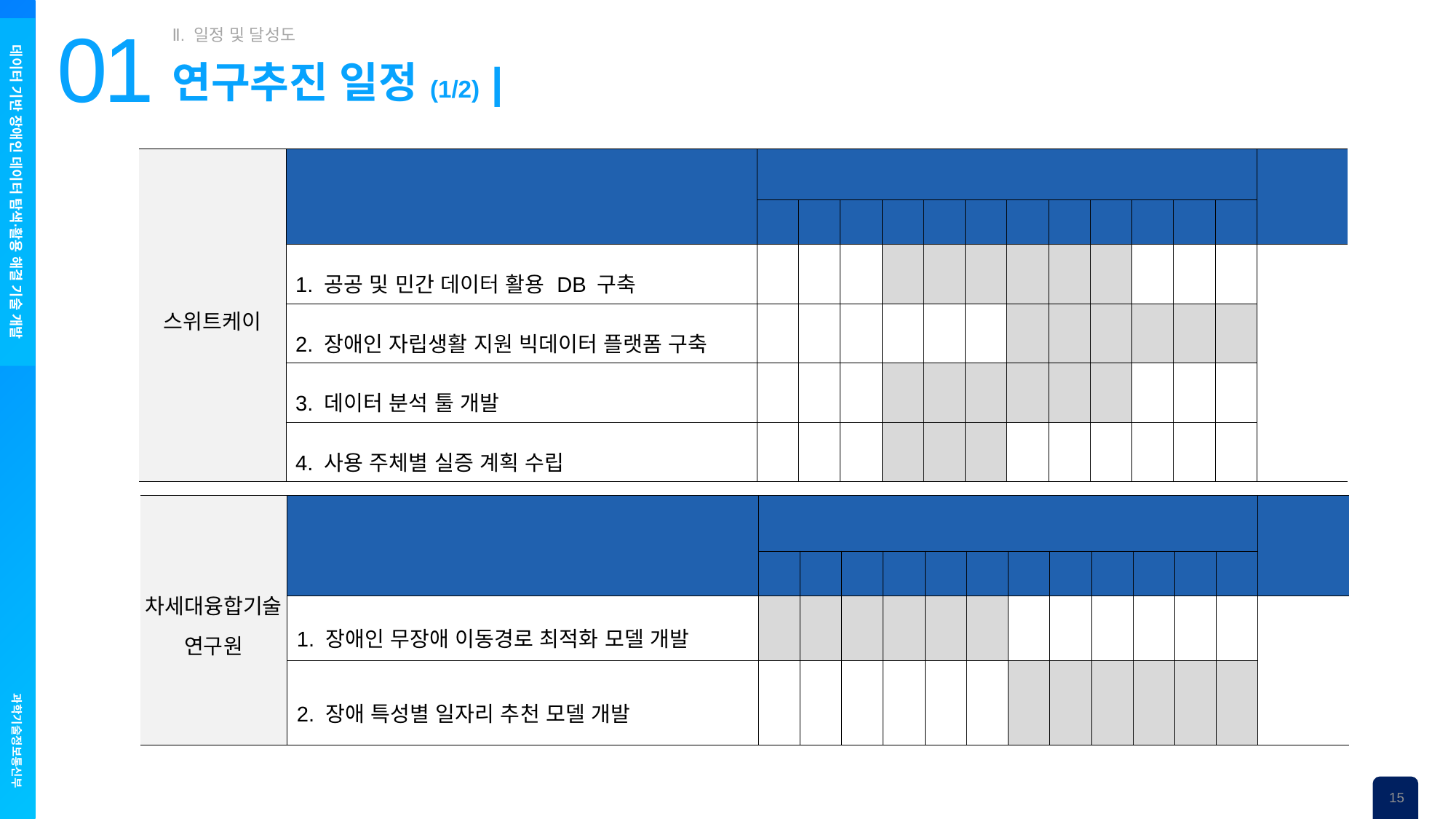

# 01
연구추진 일정 (1/2) |
| 스위트케이 | 개발내용 | 개발기간 |  |  |  |  |  |  |  |  |  |  |  | 비고 |
| --- | --- | --- | --- | --- | --- | --- | --- | --- | --- | --- | --- | --- | --- | --- |
|  |  | 1 | 2 | 3 | 4 | 5 | 6 | 7 | 8 | 9 | 10 | 11 | 12 |  |
|  | 1. 공공 및 민간 데이터 활용 DB 구축 |  |  |  |  |  |  |  |  |  |  |  |  |  |
|  | 2. 장애인 자립생활 지원 빅데이터 플랫폼 구축 |  |  |  |  |  |  |  |  |  |  |  |  |  |
|  | 3. 데이터 분석 툴 개발 |  |  |  |  |  |  |  |  |  |  |  |  |  |
|  | 4. 사용 주체별 실증 계획 수립 |  |  |  |  |  |  |  |  |  |  |  |  |  |
| 차세대융합기술연구원 | 개발내용 | 개발기간 |  |  |  |  |  |  |  |  |  |  |  | 비고 |
| --- | --- | --- | --- | --- | --- | --- | --- | --- | --- | --- | --- | --- | --- | --- |
|  |  | 1 | 2 | 3 | 4 | 5 | 6 | 7 | 8 | 9 | 10 | 11 | 12 |  |
|  | 1. 장애인 무장애 이동경로 최적화 모델 개발 |  |  |  |  |  |  |  |  |  |  |  |  |  |
|  | 2. 장애 특성별 일자리 추천 모델 개발 |  |  |  |  |  |  |  |  |  |  |  |  |  |
15